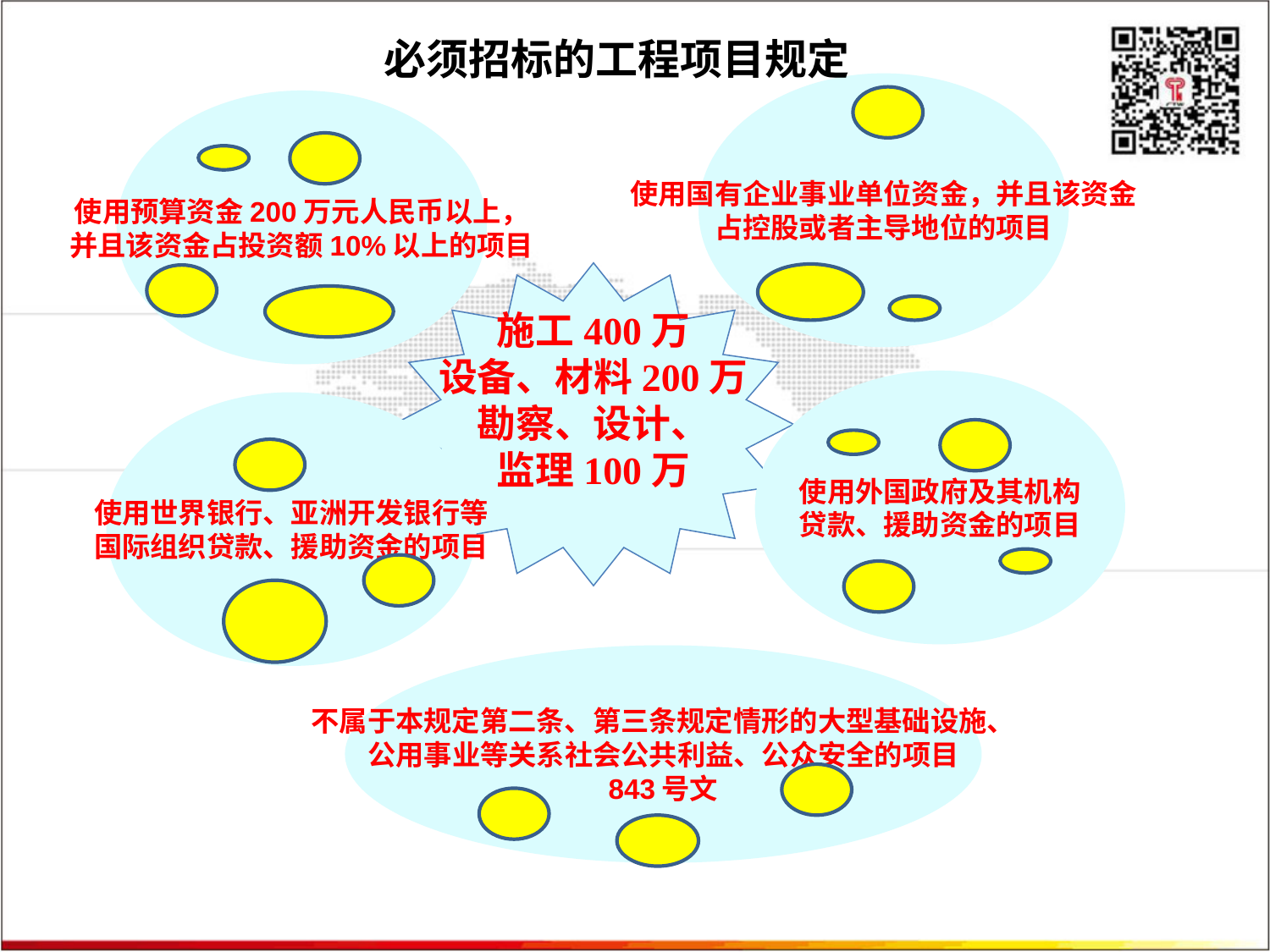

# 必须招标的工程项目规定
使用国有企业事业单位资金，并且该资金
占控股或者主导地位的项目

使用预算资金200万元人民币以上，
并且该资金占投资额10%以上的项目

施工400万
设备、材料200万
勘察、设计、
监理100万

使用外国政府及其机构
贷款、援助资金的项目
使用世界银行、亚洲开发银行等
国际组织贷款、援助资金的项目

不属于本规定第二条、第三条规定情形的大型基础设施、
公用事业等关系社会公共利益、公众安全的项目
843号文